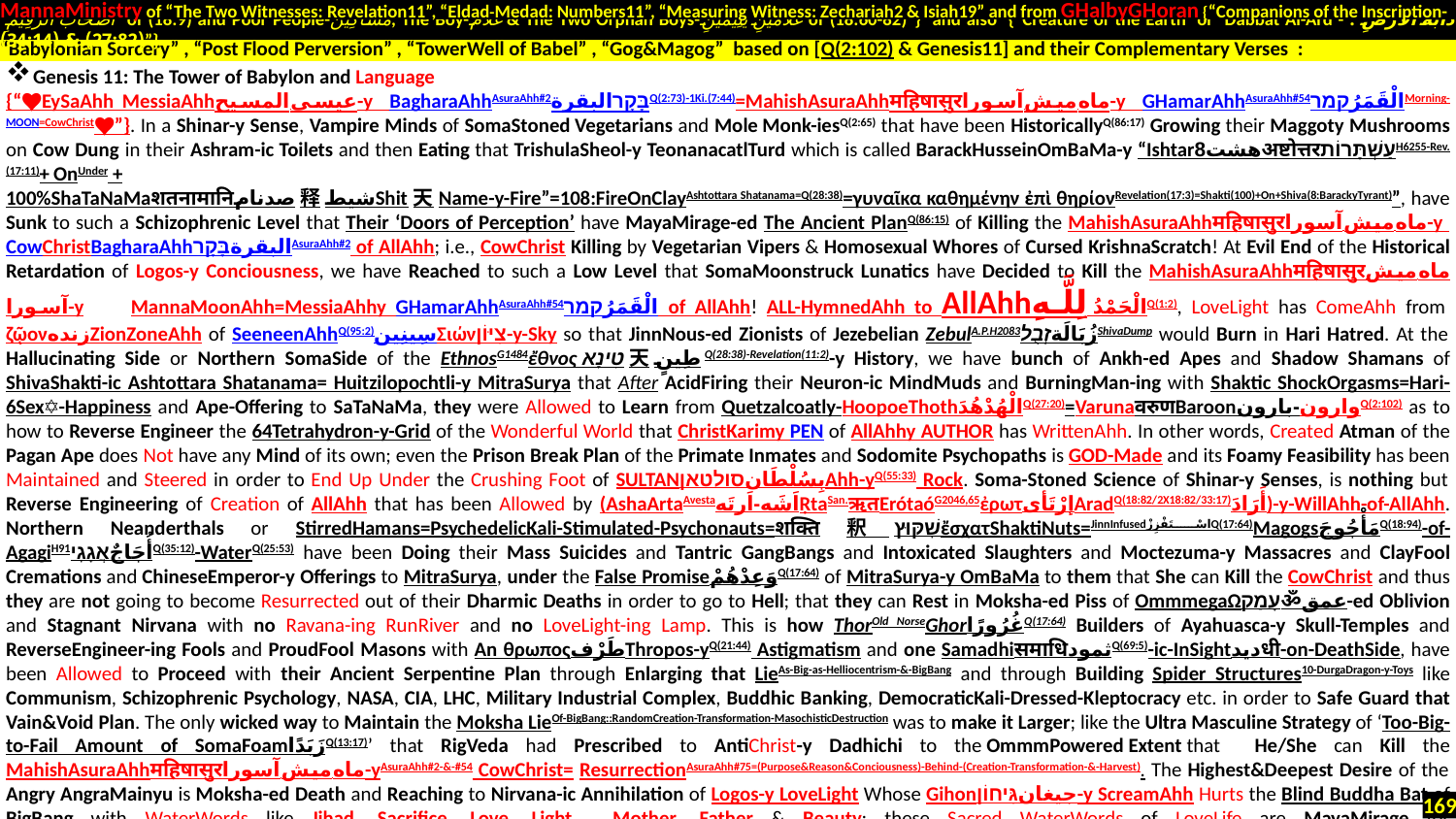

MannaMinistry of “The Two Witnesses: Revelation11”, “Eldad-Medad: Numbers11”, “Measuring Witness: Zechariah2 & Isiah19” and from GHalbyGHoran {“Companions of the Inscription-
 أَصْحَابَ الرَّقِيمِ  of (18:9) and Poor People-مَسَاكِينَ, The Boy-غُلَامُ & The Two Orphan Boys-غُلَامَيْنِ يَتِيمَيْنِ of (18:60-82)”}  and also  {“Creature of the Earth  or  Dabbat Al-Ard - دَابَّةُ الْأَرْضِ : (27:82) & (34:14)”}

Genesis 11: The Tower of Babylon and Language
{“♥EySaAhh MessiaAhhعیسی المسیح-y  BagharaAhhAsuraAhh#2בָּקָרالبقرةQ(2:73)-1Ki.(7:44)=MahishAsuraAhhमहिषासुरماه میش آسورا-y  GHamarAhhAsuraAhh#54الْقَمَرُקמרMorning-MOON=CowChrist♥”}. In a Shinar-y Sense, Vampire Minds of SomaStoned Vegetarians and Mole Monk-iesQ(2:65) that have been HistoricallyQ(86:17) Growing their Maggoty Mushrooms on Cow Dung in their Ashram-ic Toilets and then Eating that TrishulaSheol-y TeonanacatlTurd which is called BarackHusseinOmBaMa-y “Ishtarهشت8अष्टोत्तरעַשְׁתָּרוֹתH6255-Rev.(17:11)+ OnUnder +
100%ShaTaNaMaशतनामानिصدنام释شیطShit天Name-y-Fire”=108:FireOnClayAshtottara Shatanama=Q(28:38)=γυναῖκα καθημένην ἐπὶ θηρίονRevelation(17:3)=Shakti(100)+On+Shiva(8:BarackyTyrant)”, have Sunk to such a Schizophrenic Level that Their ‘Doors of Perception’ have MayaMirage-ed The Ancient PlanQ(86:15) of Killing the MahishAsuraAhhमहिषासुरماه میش آسورا-y  CowChristBagharaAhhالبقرةבָּקָרAsuraAhh#2 of AllAhh; i.e., CowChrist Killing by Vegetarian Vipers & Homosexual Whores of Cursed KrishnaScratch! At Evil End of the Historical Retardation of Logos-y Conciousness, we have Reached to such a Low Level that SomaMoonstruck Lunatics have Decided to Kill the MahishAsuraAhhमहिषासुरماه میش آسورا-y     MannaMoonAhh=MessiaAhhy GHamarAhhAsuraAhh#54الْقَمَرُקמר of AllAhh! ALL-HymnedAhh to AllAhhالْحَمْدُ لِلَّـهِQ(1:2), LoveLight has ComeAhh from ζῷονزندهZionZoneAhh of SeeneenAhhQ(95:2)سِينِينΣιώνצִיּוֹן-y-Sky so that JinnNous-ed Zionists of Jezebelian ZebulA.P.H2083زُبَالَةזְבֻלShivaDump would Burn in Hari Hatred. At the Hallucinating Side or Northern SomaSide of the EthnosG1484ἔθνοςטִינָא天طِينٍQ(28:38)-Revelation(11:2)-y History, we have bunch of Ankh-ed Apes and Shadow Shamans of ShivaShakti-ic Ashtottara Shatanama= Huitzilopochtli-y MitraSurya that After AcidFiring their Neuron-ic MindMuds and BurningMan-ing with Shaktic ShockOrgasms=Hari-6Sex✡-Happiness and Ape-Offering to SaTaNaMa, they were Allowed to Learn from Quetzalcoatly-HoopoeThothالْهُدْهُدَQ(27:20)=VarunaवरुणBaroonوارون-بارونQ(2:102) as to how to Reverse Engineer the 64Tetrahydron-y-Grid of the Wonderful World that ChristKarimy PEN of AllAhhy AUTHOR has WrittenAhh. In other words, Created Atman of the Pagan Ape does Not have any Mind of its own; even the Prison Break Plan of the Primate Inmates and Sodomite Psychopaths is GOD-Made and its Foamy Feasibility has been Maintained and Steered in order to End Up Under the Crushing Foot of SULTANبِسُلْطَانסולטאןAhh-yQ(55:33) Rock. Soma-Stoned Science of Shinar-y Senses, is nothing but Reverse Engineering of Creation of AllAhh that has been Allowed by (AshaArtaAvestaاَشَه-اَرتَهṚtaSan.ऋतErótaóG2046,65ἐρωτإرْتَأىAradQ(18:82/2X18:82/33:17)أَرَادَ)-y-WillAhh-of-AllAhh. Northern Neanderthals or StirredHamans=PsychedelicKali-Stimulated-Psychonauts=शक्ति釈שִׁקּוּץἔσχατShaktiNuts=JinnInfusedاسْتَفْزِزْQ(17:64)MagogsمَأْجُوجَQ(18:94)-of-AgagiH91أُجَاجٌאֲגָגִיQ(35:12)-WaterQ(25:53) have been Doing their Mass Suicides and Tantric GangBangs and Intoxicated Slaughters and Moctezuma-y Massacres and ClayFool Cremations and ChineseEmperor-y Offerings to MitraSurya, under the False PromiseوَعِدْهُمْQ(17:64) of MitraSurya-y OmBaMa to them that She can Kill the CowChrist and thus they are not going to become Resurrected out of their Dharmic Deaths in order to go to Hell; that they can Rest in Moksha-ed Piss of OmmmegaΩעָמַקॐعمق-ed Oblivion and Stagnant Nirvana with no Ravana-ing RunRiver and no LoveLight-ing Lamp. This is how ThorOld NorseGhorغُرُورًاQ(17:64) Builders of Ayahuasca-y Skull-Temples and ReverseEngineer-ing Fools and ProudFool Masons with An θρωποςطَرْفThropos-yQ(21:44) Astigmatism and one SamadhiसमाधिثمودQ(69:5)-ic-InSightدیدधी-on-DeathSide, have been Allowed to Proceed with their Ancient Serpentine Plan through Enlarging that LieAs-Big-as-Helliocentrism-&-BigBang and through Building Spider Structures10-DurgaDragon-y-Toys like Communism, Schizophrenic Psychology, NASA, CIA, LHC, Military Industrial Complex, Buddhic Banking, DemocraticKali-Dressed-Kleptocracy etc. in order to Safe Guard that Vain&Void Plan. The only wicked way to Maintain the Moksha LieOf-BigBang::RandomCreation-Transformation-MasochisticDestruction was to make it Larger; like the Ultra Masculine Strategy of ‘Too-Big-to-Fail Amount of SomaFoamزَبَدًاQ(13:17)’ that RigVeda had Prescribed to AntiChrist-y Dadhichi to the OmmmPowered Extent that  He/She can Kill the MahishAsuraAhhमहिषासुरماه میش آسورا-yAsuraAhh#2-&-#54 CowChrist= ResurrectionAsuraAhh#75=(Purpose&Reason&Conciousness)-Behind-(Creation-Transformation-&-Harvest). The Highest&Deepest Desire of the Angry AngraMainyu is Moksha-ed Death and Reaching to Nirvana-ic Annihilation of Logos-y LoveLight Whose Gihonجیغانגִּיחוֹן-y ScreamAhh Hurts the Blind Buddha Bat of BigBang with WaterWords like Jihad, Sacrifice, Love, Light , Mother, Father & Beauty; these Sacred WaterWords of LoveLife are MayaMirage for MithraSurya=Ishtarهشت8अष्टोत्तरעַשְׁתָּרוֹת ’s-BaalBaby=TheLittleHornDaniel(7:8) of Death.
“Babylonian Sorcery” , “Post Flood Perversion” , “TowerWell of Babel” , “Gog&Magog”  based on [Q(2:102) & Genesis11] and their Complementary Verses  :
169